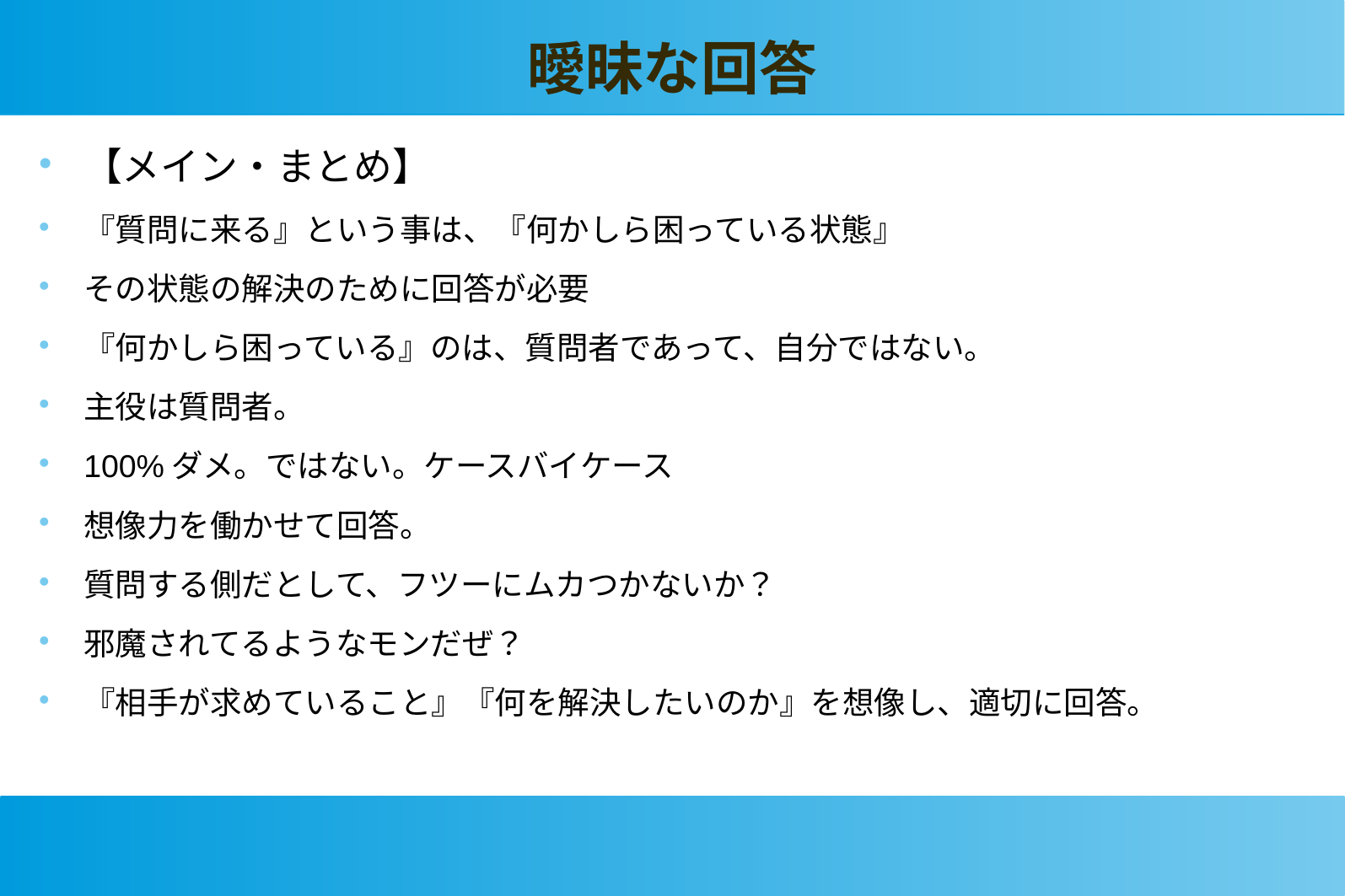

曖昧な回答
【メイン・まとめ】
『質問に来る』という事は、『何かしら困っている状態』
その状態の解決のために回答が必要
『何かしら困っている』のは、質問者であって、自分ではない。
主役は質問者。
100%ダメ。ではない。ケースバイケース
想像力を働かせて回答。
質問する側だとして、フツーにムカつかないか？
邪魔されてるようなモンだぜ？
『相手が求めていること』『何を解決したいのか』を想像し、適切に回答。